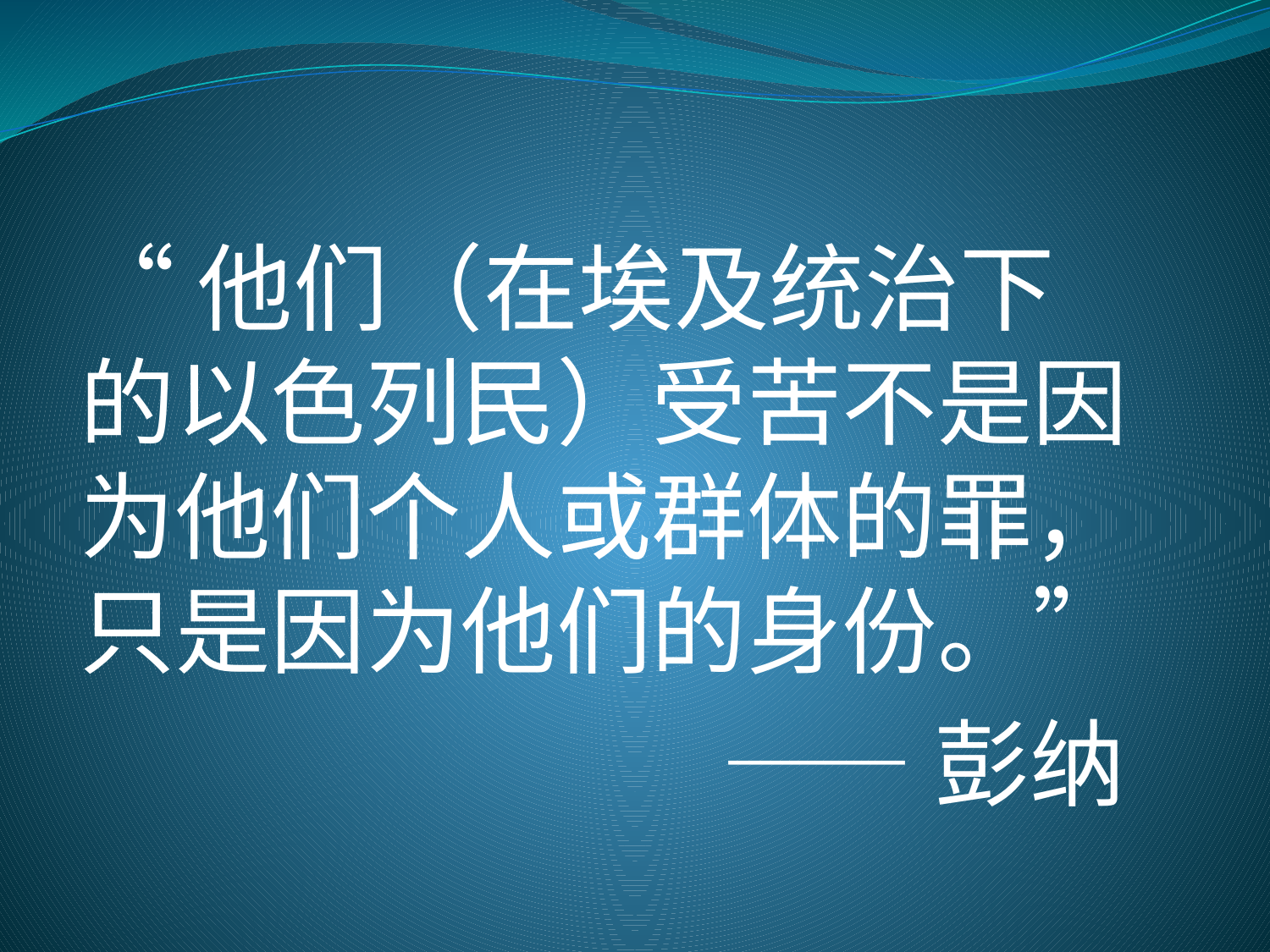

“他们（在埃及统治下的以色列民）受苦不是因为他们个人或群体的罪，只是因为他们的身份。”
                              ——彭纳